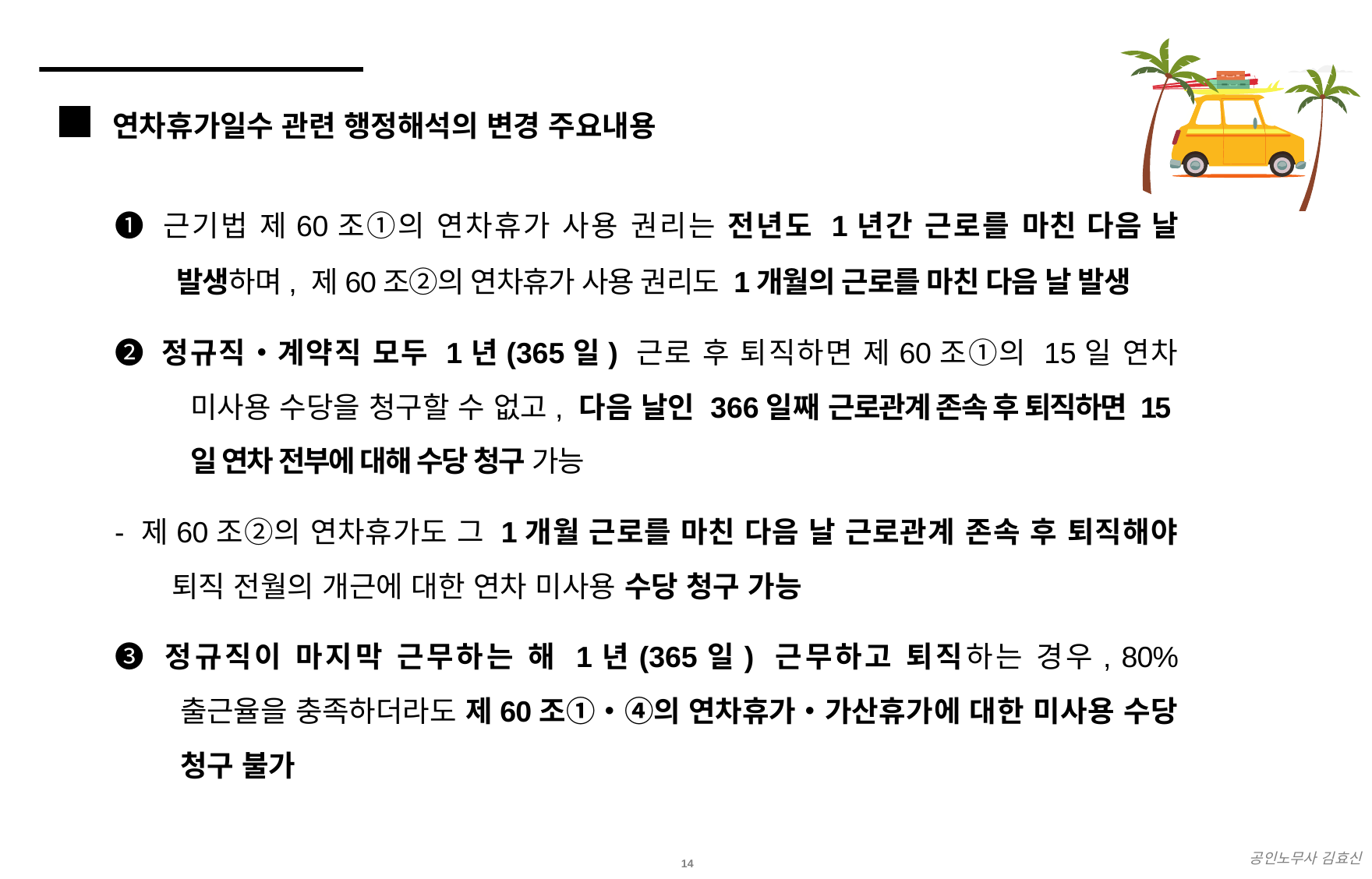

■ 연차휴가일수 관련 행정해석의 변경 주요내용
➊ 근기법 제60조①의 연차휴가 사용 권리는 전년도 1년간 근로를 마친 다음 날 발생하며, 제60조②의 연차휴가 사용 권리도 1개월의 근로를 마친 다음 날 발생
➋ 정규직‧계약직 모두 1년(365일) 근로 후 퇴직하면 제60조①의 15일 연차 미사용 수당을 청구할 수 없고, 다음 날인 366일째 근로관계 존속 후 퇴직하면 15일 연차 전부에 대해 수당 청구 가능
- 제60조②의 연차휴가도 그 1개월 근로를 마친 다음 날 근로관계 존속 후 퇴직해야 퇴직 전월의 개근에 대한 연차 미사용 수당 청구 가능
➌ 정규직이 마지막 근무하는 해 1년(365일) 근무하고 퇴직하는 경우, 80% 출근율을 충족하더라도 제60조①‧④의 연차휴가‧가산휴가에 대한 미사용 수당 청구 불가